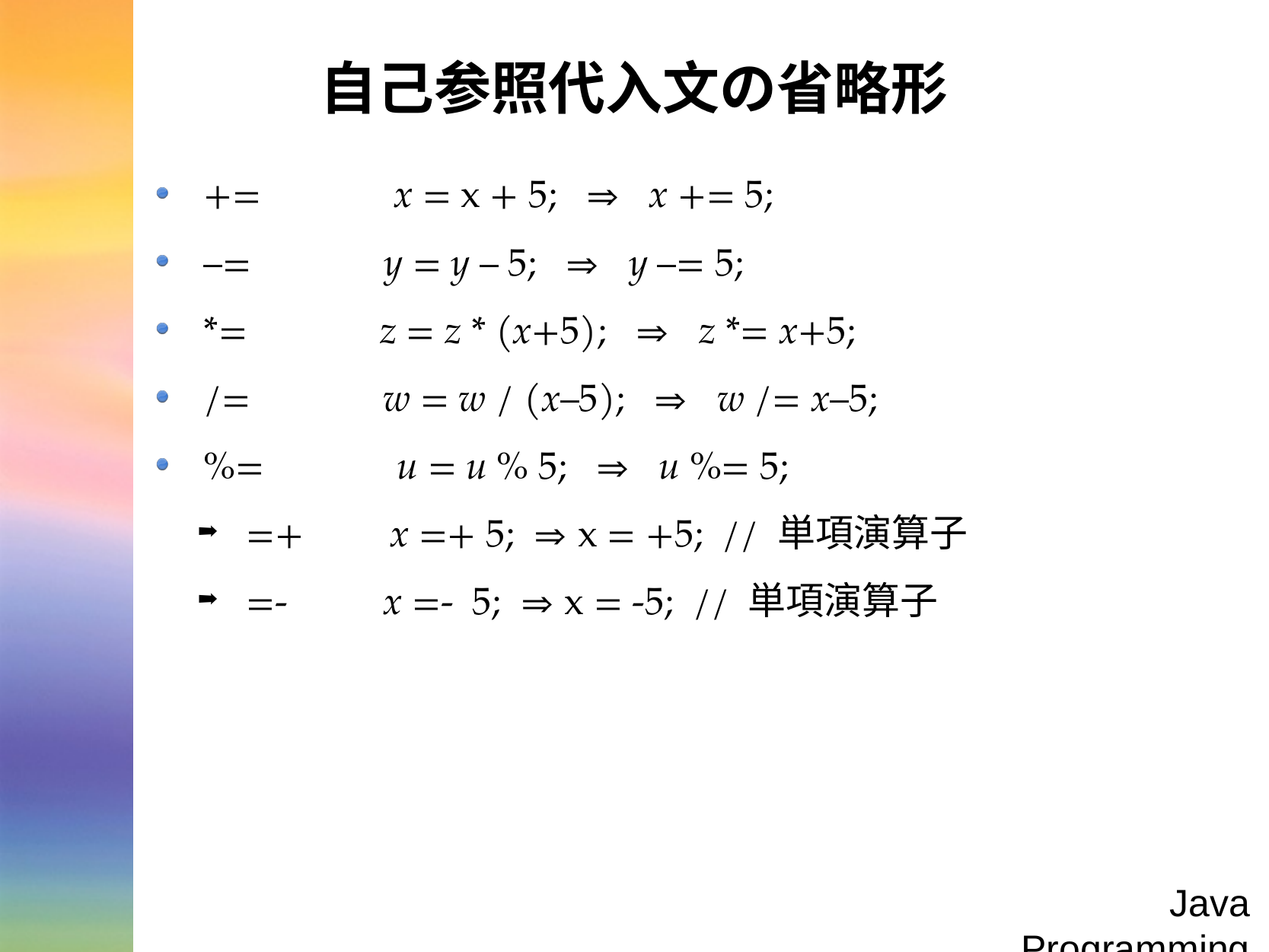

# 自己参照代入文の省略形
+=　　　x = x + 5;   ⇒   x += 5;
–=　　　y = y – 5;   ⇒   y –= 5;
*=　　　z = z * (x+5);   ⇒   z *= x+5;
/=　　　w = w / (x–5);   ⇒   w /= x–5;
%=　　　u = u % 5;   ⇒   u %= 5;
=+         x =+ 5;  ⇒ x = +5;  // 単項演算子
=-          x =-  5;  ⇒ x = -5;  // 単項演算子